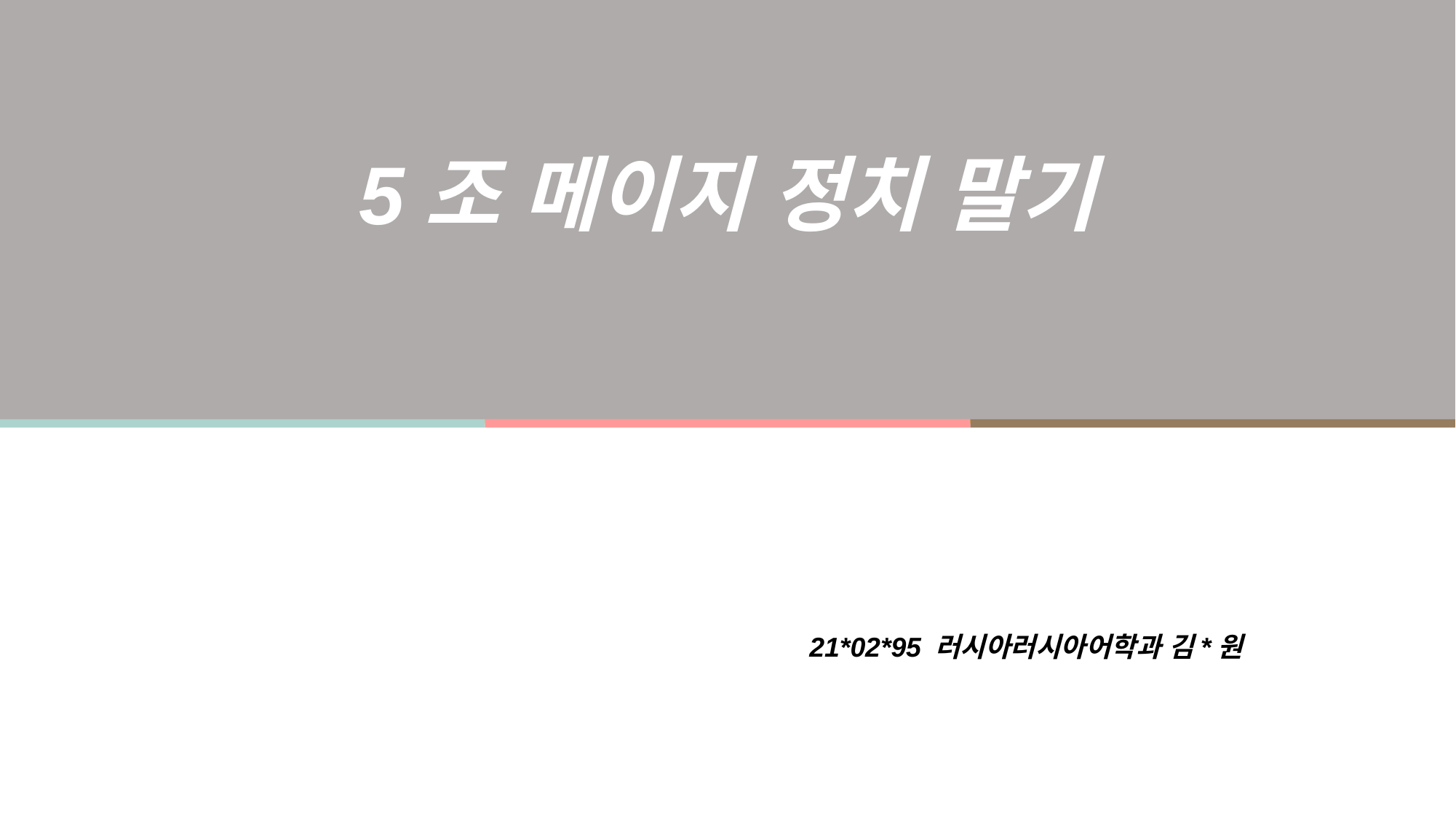

5조 메이지 정치 말기

21*02*95 러시아러시아어학과 김*원